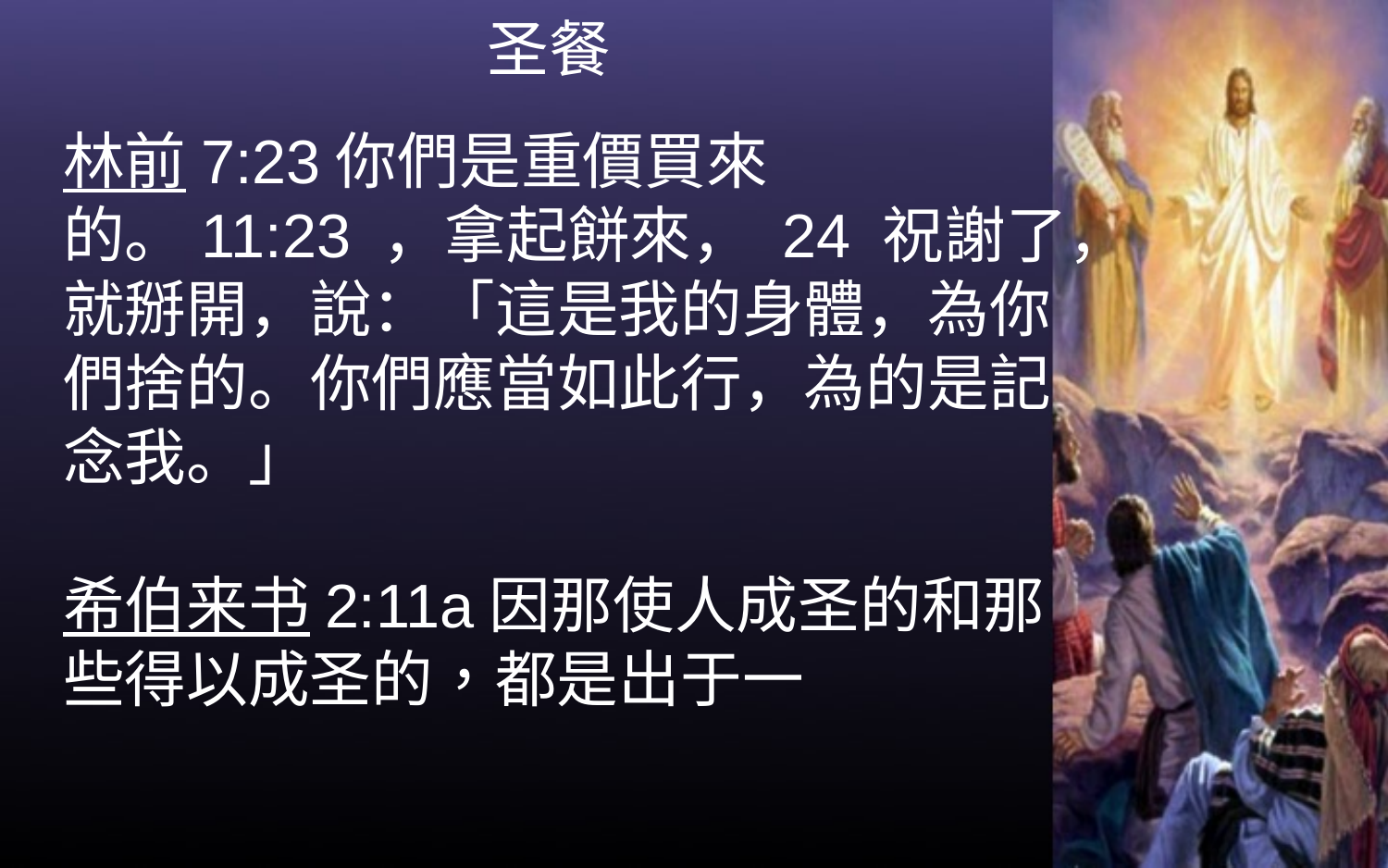

圣餐
林前7:23你們是重價買來的。11:23 ，拿起餅來， 24 祝謝了，就掰開，說：「這是我的身體，為你們捨的。你們應當如此行，為的是記念我。」

希伯来书2:11a因那使人成圣的和那些得以成圣的，都是出于一